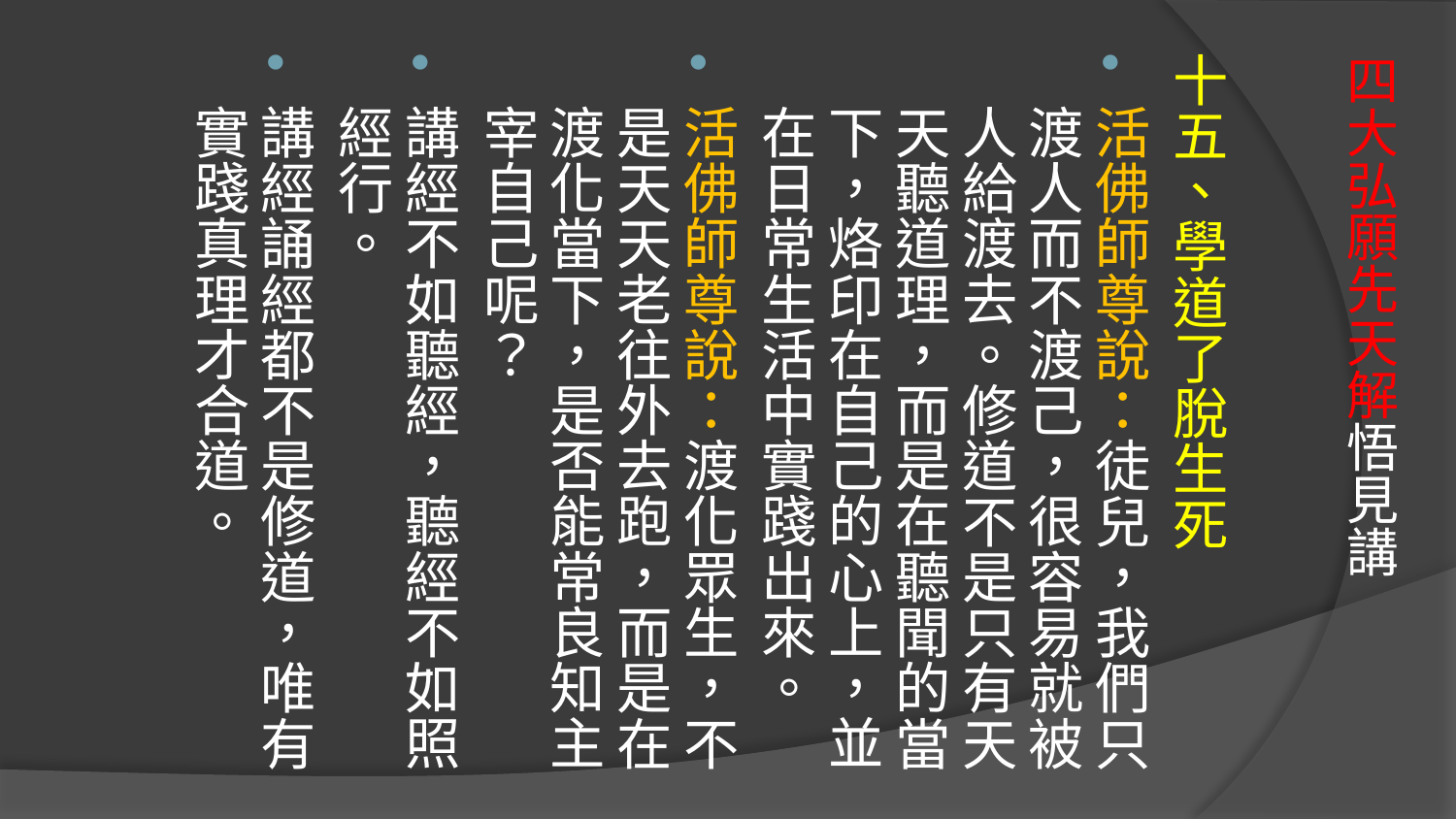

十五、學道了脫生死
活佛師尊說：徒兒，我們只渡人而不渡己，很容易就被人給渡去。修道不是只有天天聽道理，而是在聽聞的當下，烙印在自己的心上，並在日常生活中實踐出來。
活佛師尊說：渡化眾生，不是天天老往外去跑，而是在渡化當下，是否能常良知主宰自己呢？
講經不如聽經，聽經不如照經行。
講經誦經都不是修道，唯有實踐真理才合道。

# 四大弘願先天解悟見講